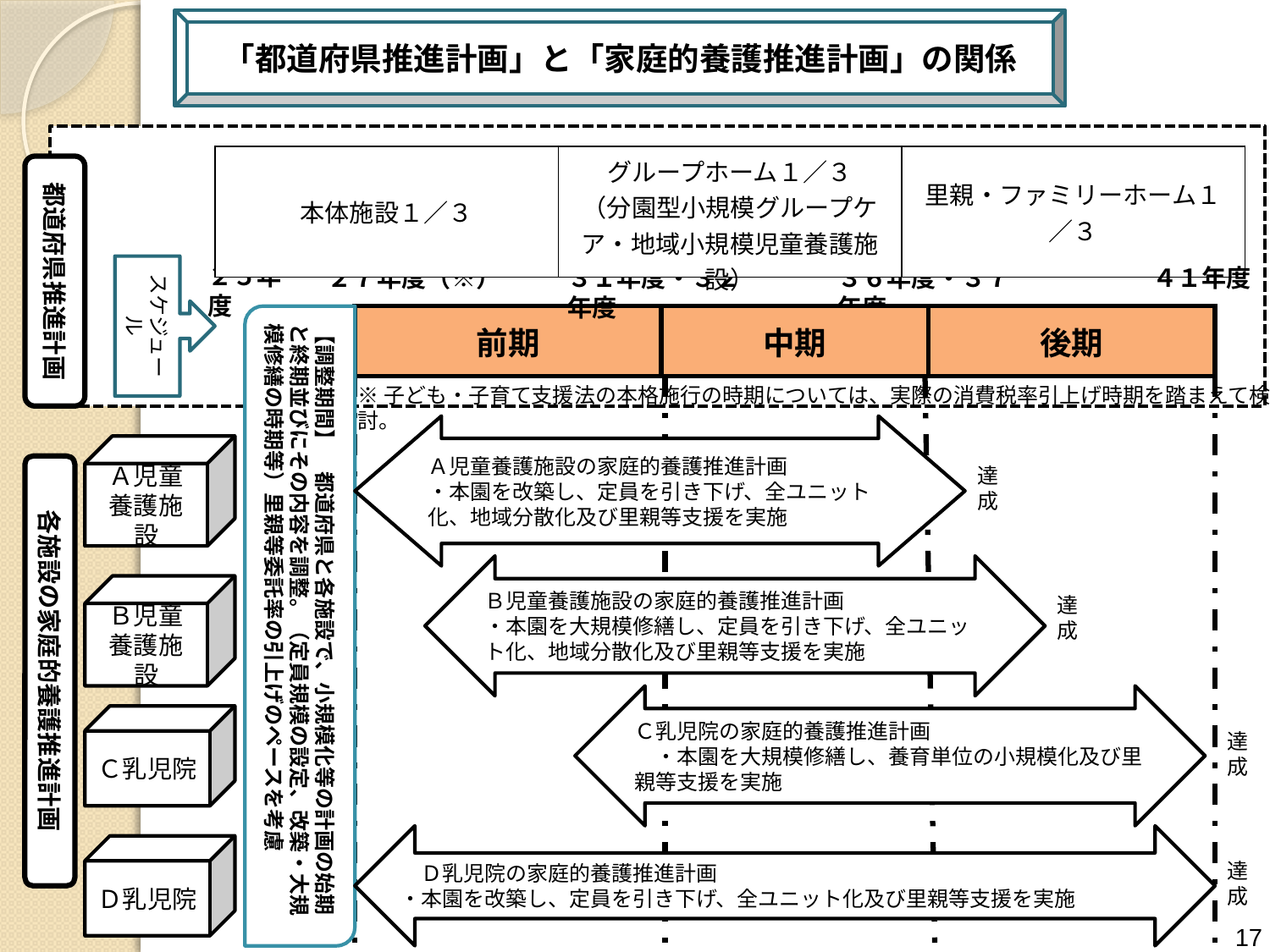

「都道府県推進計画」と「家庭的養護推進計画」の関係

| 本体施設１／３ | グループホーム１／３ （分園型小規模グループケア・地域小規模児童養護施設） | 里親・ファミリーホーム１／３ |
| --- | --- | --- |
都道府県推進計画
２５年度
スケジュール
２７年度（※）
３１年度・３２年度
３６年度・３７年度
４１年度
【調整期間】　都道府県と各施設で、小規模化等の計画の始期と終期並びにその内容を調整。（定員規模の設定、改築・大規模修繕の時期等）里親等委託率の引上げのペースを考慮
| 前期 | 中期 | 後期 |
| --- | --- | --- |
※子ども・子育て支援法の本格施行の時期については、実際の消費税率引上げ時期を踏まえて検討。

Ａ児童養護施設の家庭的養護推進計画
・本園を改築し、定員を引き下げ、全ユニット化、地域分散化及び里親等支援を実施

Ａ児童養護施設
各施設の家庭的養護推進計画
達成
Ｂ児童養護施設の家庭的養護推進計画
・本園を大規模修繕し、定員を引き下げ、全ユニット化、地域分散化及び里親等支援を実施
Ｂ児童養護施設
達成

Ｃ乳児院の家庭的養護推進計画
　・本園を大規模修繕し、養育単位の小規模化及び里親等支援を実施

Ｃ乳児院
達成
　Ｄ乳児院の家庭的養護推進計画
・本園を改築し、定員を引き下げ、全ユニット化及び里親等支援を実施
Ｄ乳児院
達成
17